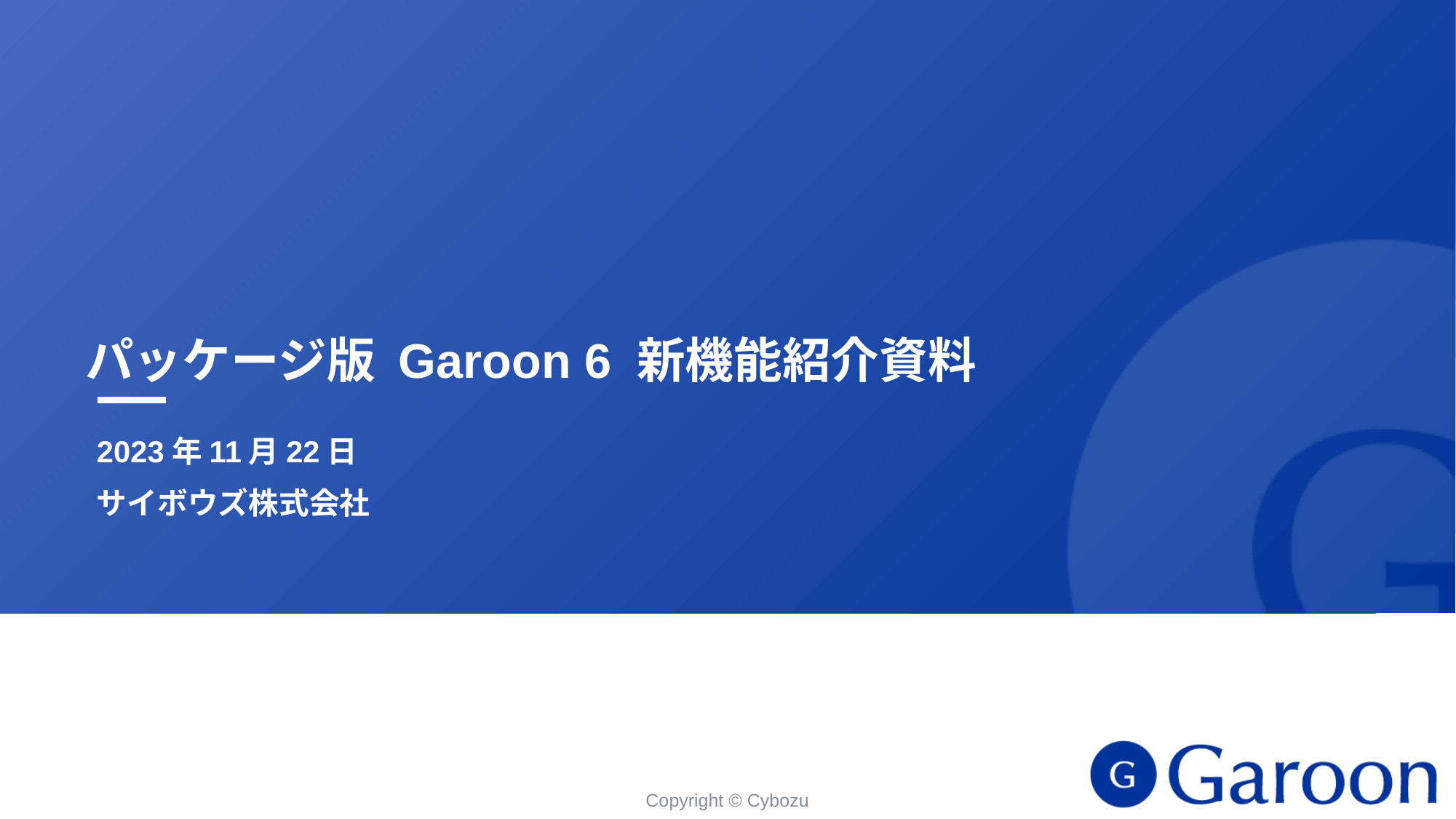

# パッケージ版 Garoon 6 新機能紹介資料
2023年11月22日
サイボウズ株式会社